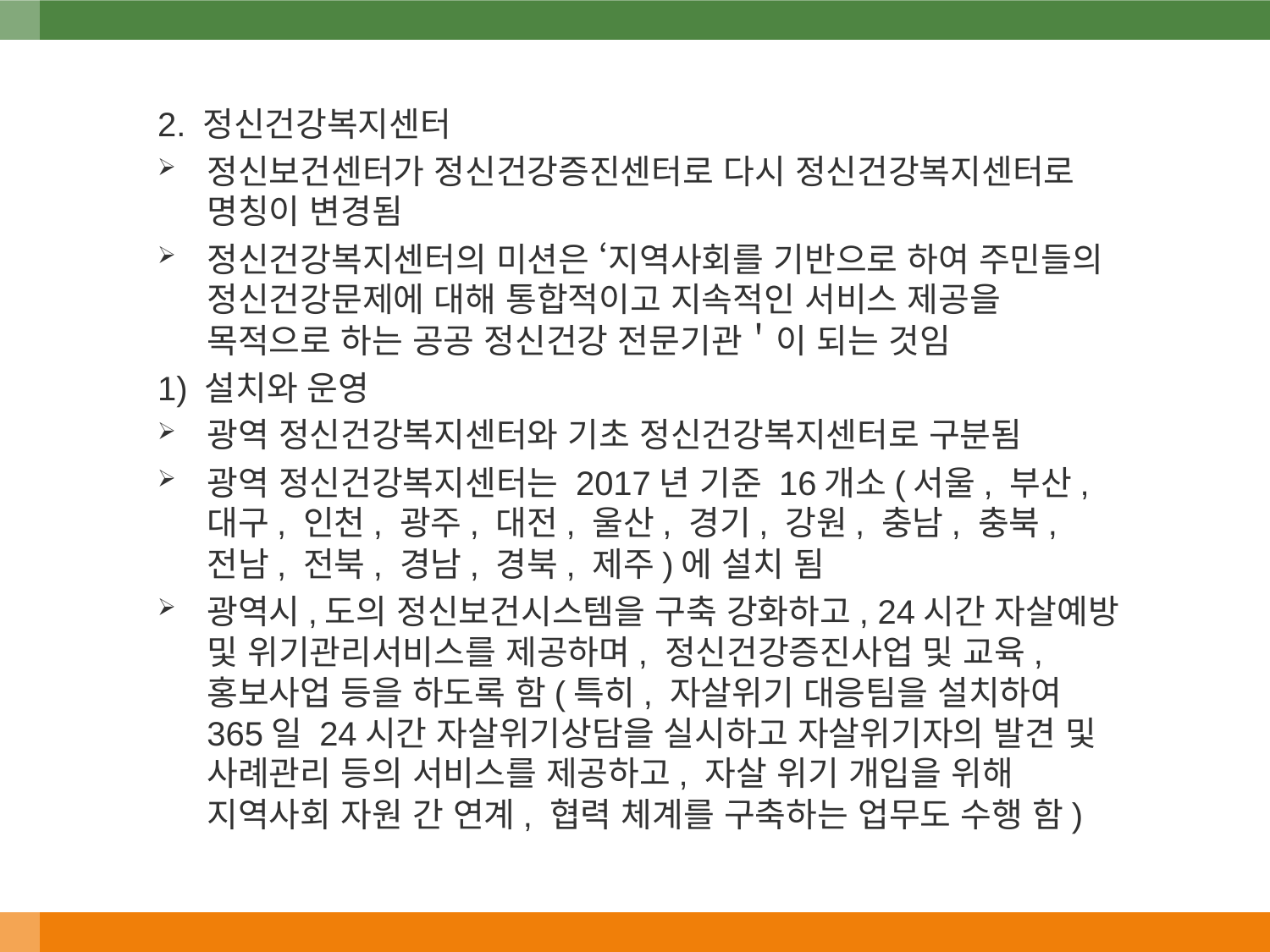

2. 정신건강복지센터
정신보건센터가 정신건강증진센터로 다시 정신건강복지센터로 명칭이 변경됨
정신건강복지센터의 미션은 ‘지역사회를 기반으로 하여 주민들의 정신건강문제에 대해 통합적이고 지속적인 서비스 제공을 목적으로 하는 공공 정신건강 전문기관＇이 되는 것임
1) 설치와 운영
광역 정신건강복지센터와 기초 정신건강복지센터로 구분됨
광역 정신건강복지센터는 2017년 기준 16개소(서울, 부산, 대구, 인천, 광주, 대전, 울산, 경기, 강원, 충남, 충북, 전남, 전북, 경남, 경북, 제주)에 설치 됨
광역시,도의 정신보건시스템을 구축 강화하고, 24시간 자살예방 및 위기관리서비스를 제공하며, 정신건강증진사업 및 교육, 홍보사업 등을 하도록 함(특히, 자살위기 대응팀을 설치하여 365일 24시간 자살위기상담을 실시하고 자살위기자의 발견 및 사례관리 등의 서비스를 제공하고, 자살 위기 개입을 위해 지역사회 자원 간 연계, 협력 체계를 구축하는 업무도 수행 함)